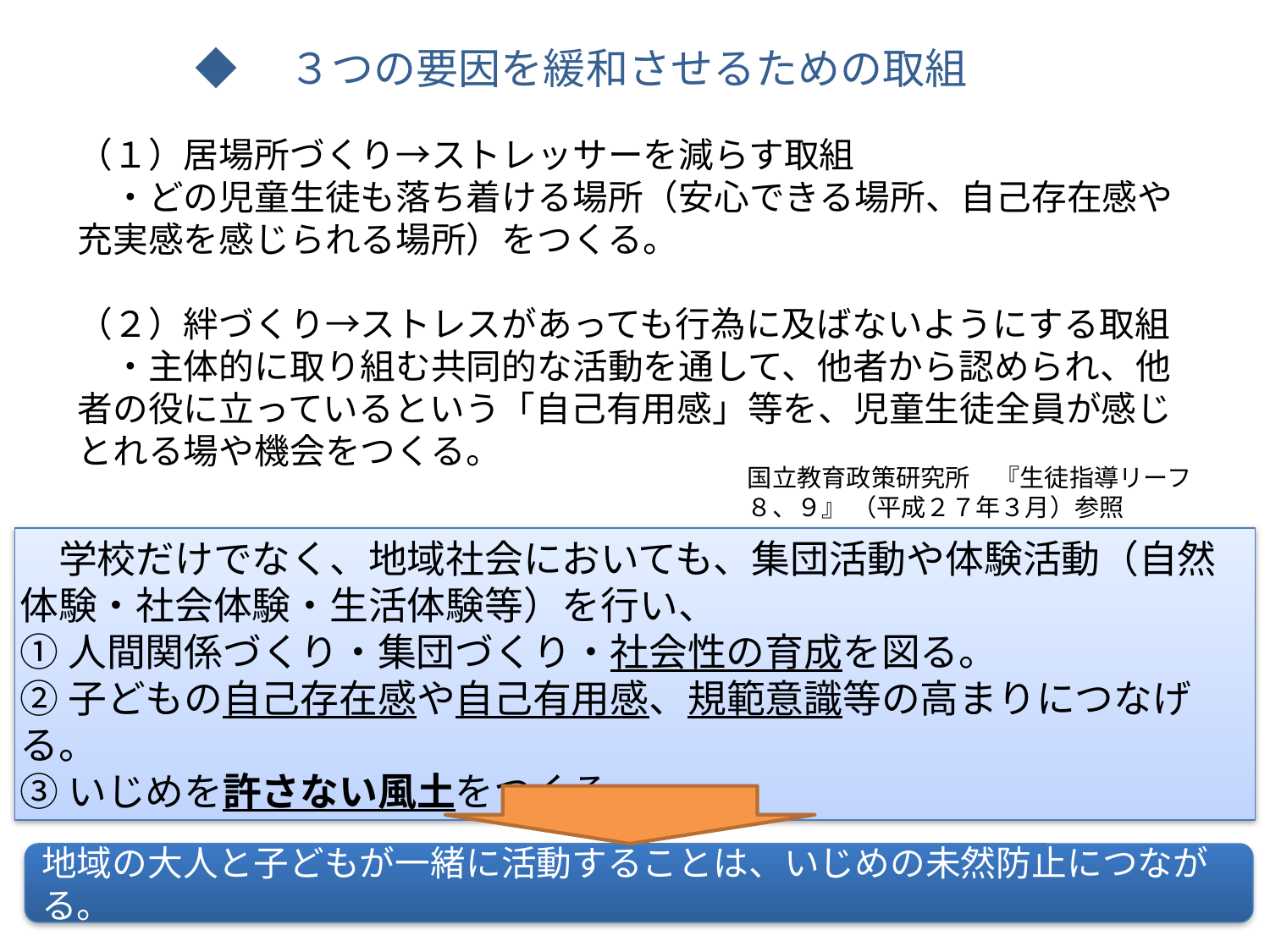

◆　３つの要因を緩和させるための取組
（１）居場所づくり→ストレッサーを減らす取組
　・どの児童生徒も落ち着ける場所（安心できる場所、自己存在感や充実感を感じられる場所）をつくる。

（２）絆づくり→ストレスがあっても行為に及ばないようにする取組
　・主体的に取り組む共同的な活動を通して、他者から認められ、他者の役に立っているという「自己有用感」等を、児童生徒全員が感じとれる場や機会をつくる。
国立教育政策研究所　『生徒指導リーフ８、９』 （平成２７年３月）参照
　学校だけでなく、地域社会においても、集団活動や体験活動（自然体験・社会体験・生活体験等）を行い、
①人間関係づくり・集団づくり・社会性の育成を図る。
②子どもの自己存在感や自己有用感、規範意識等の高まりにつなげる。
③いじめを許さない風土をつくる。

地域の大人と子どもが一緒に活動することは、いじめの未然防止につながる。